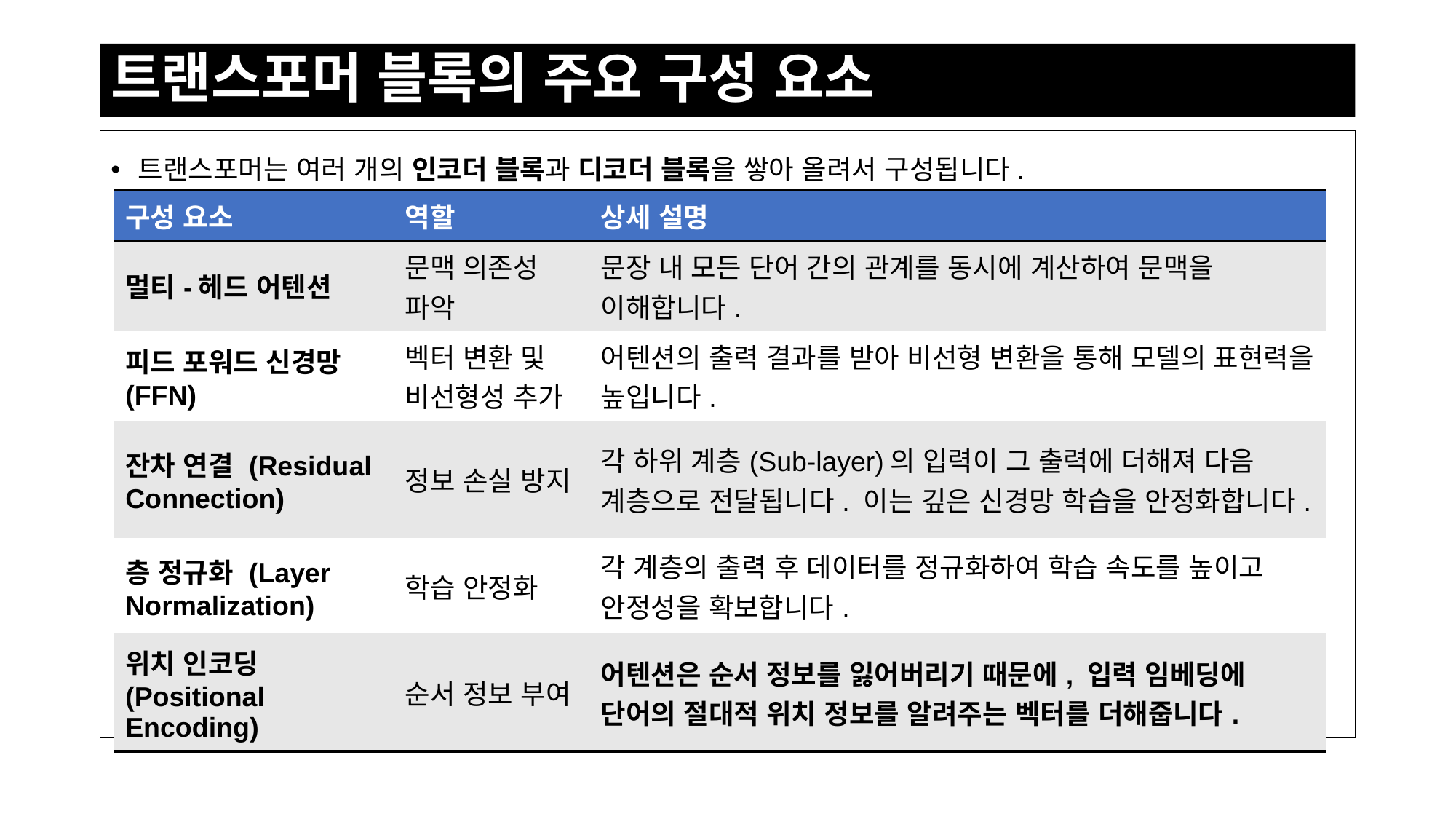

# 트랜스포머 블록의 주요 구성 요소
트랜스포머는 여러 개의 인코더 블록과 디코더 블록을 쌓아 올려서 구성됩니다.

| 구성 요소 | 역할 | 상세 설명 |
| --- | --- | --- |
| 멀티-헤드 어텐션 | 문맥 의존성 파악 | 문장 내 모든 단어 간의 관계를 동시에 계산하여 문맥을 이해합니다. |
| 피드 포워드 신경망 (FFN) | 벡터 변환 및 비선형성 추가 | 어텐션의 출력 결과를 받아 비선형 변환을 통해 모델의 표현력을 높입니다. |
| 잔차 연결 (Residual Connection) | 정보 손실 방지 | 각 하위 계층(Sub-layer)의 입력이 그 출력에 더해져 다음 계층으로 전달됩니다. 이는 깊은 신경망 학습을 안정화합니다. |
| 층 정규화 (Layer Normalization) | 학습 안정화 | 각 계층의 출력 후 데이터를 정규화하여 학습 속도를 높이고 안정성을 확보합니다. |
| 위치 인코딩 (Positional Encoding) | 순서 정보 부여 | 어텐션은 순서 정보를 잃어버리기 때문에, 입력 임베딩에 단어의 절대적 위치 정보를 알려주는 벡터를 더해줍니다. |